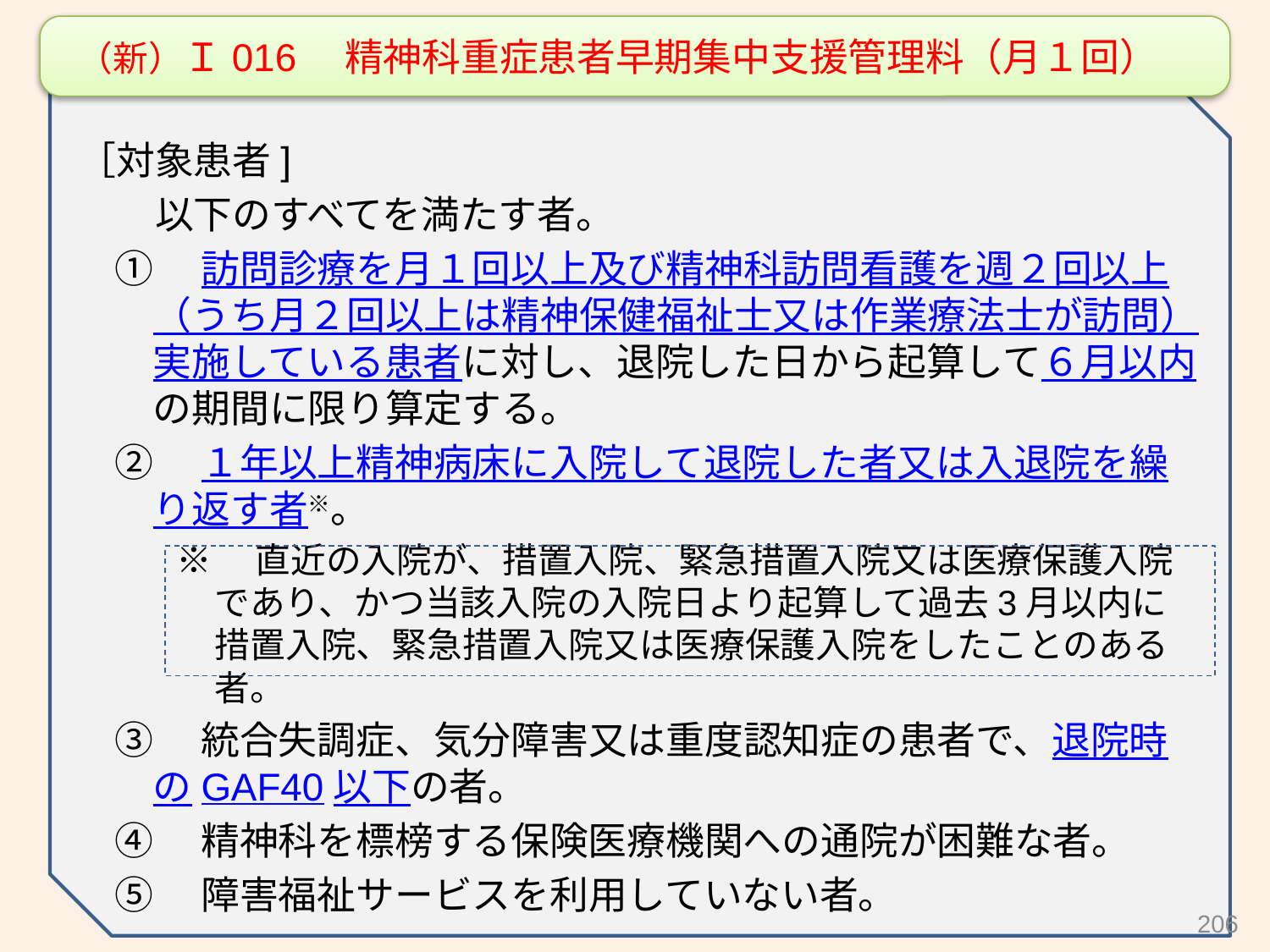

（新）Ｉ016　精神科重症患者早期集中支援管理料（月１回）

［対象患者]
　　以下のすべてを満たす者。
①　訪問診療を月１回以上及び精神科訪問看護を週２回以上（うち月２回以上は精神保健福祉士又は作業療法士が訪問）実施している患者に対し、退院した日から起算して６月以内の期間に限り算定する。
②　１年以上精神病床に入院して退院した者又は入退院を繰り返す者※。
※　直近の入院が、措置入院、緊急措置入院又は医療保護入院であり、かつ当該入院の入院日より起算して過去3月以内に措置入院、緊急措置入院又は医療保護入院をしたことのある者。
③　統合失調症、気分障害又は重度認知症の患者で、退院時のGAF40以下の者。
④　精神科を標榜する保険医療機関への通院が困難な者。
⑤　障害福祉サービスを利用していない者。

206